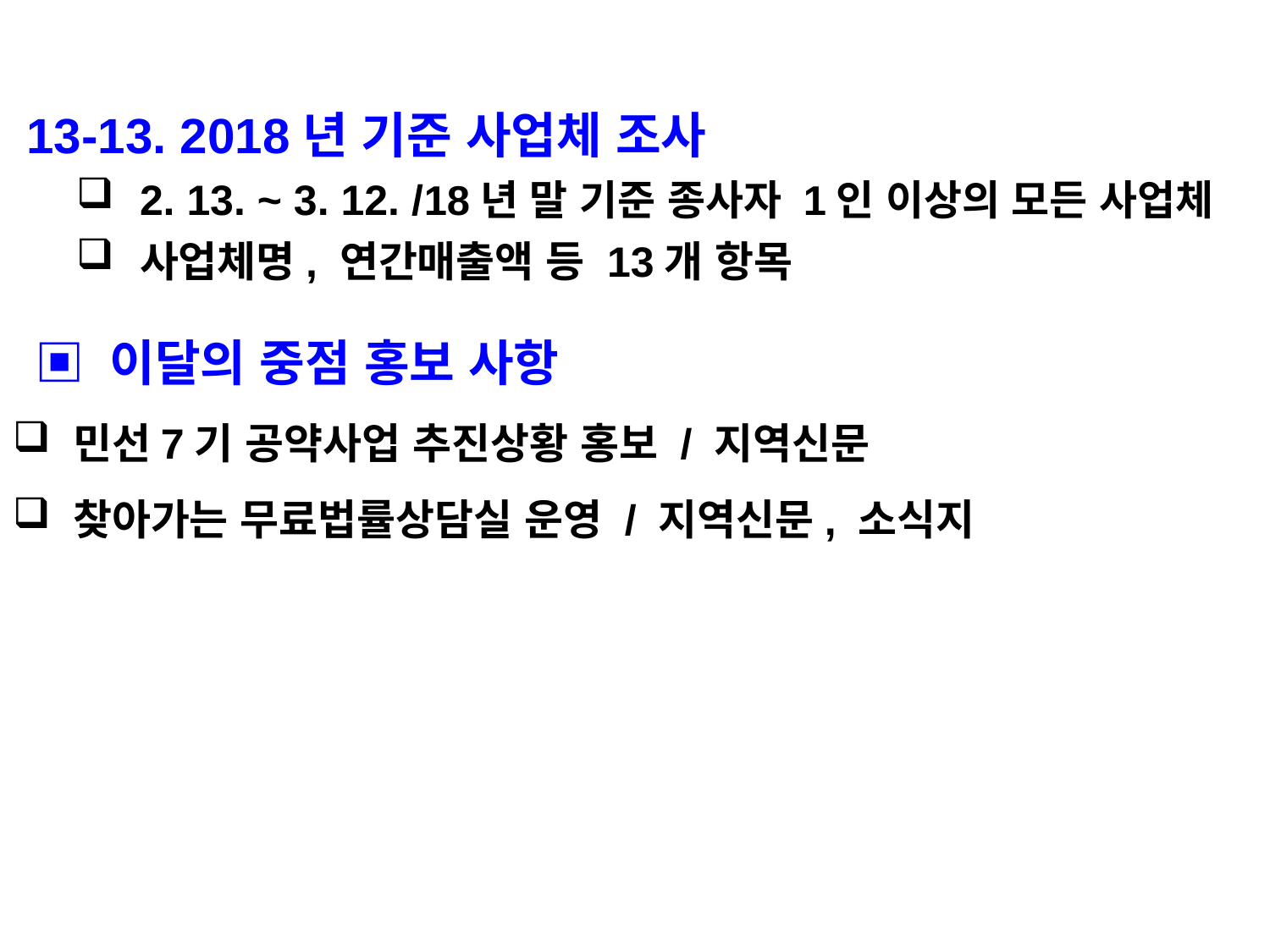

13-13. 2018년 기준 사업체 조사
2. 13. ~ 3. 12. /18년 말 기준 종사자 1인 이상의 모든 사업체
사업체명, 연간매출액 등 13개 항목

  ▣ 이달의 중점 홍보 사항
 민선7기 공약사업 추진상황 홍보 / 지역신문
 찾아가는 무료법률상담실 운영 / 지역신문, 소식지